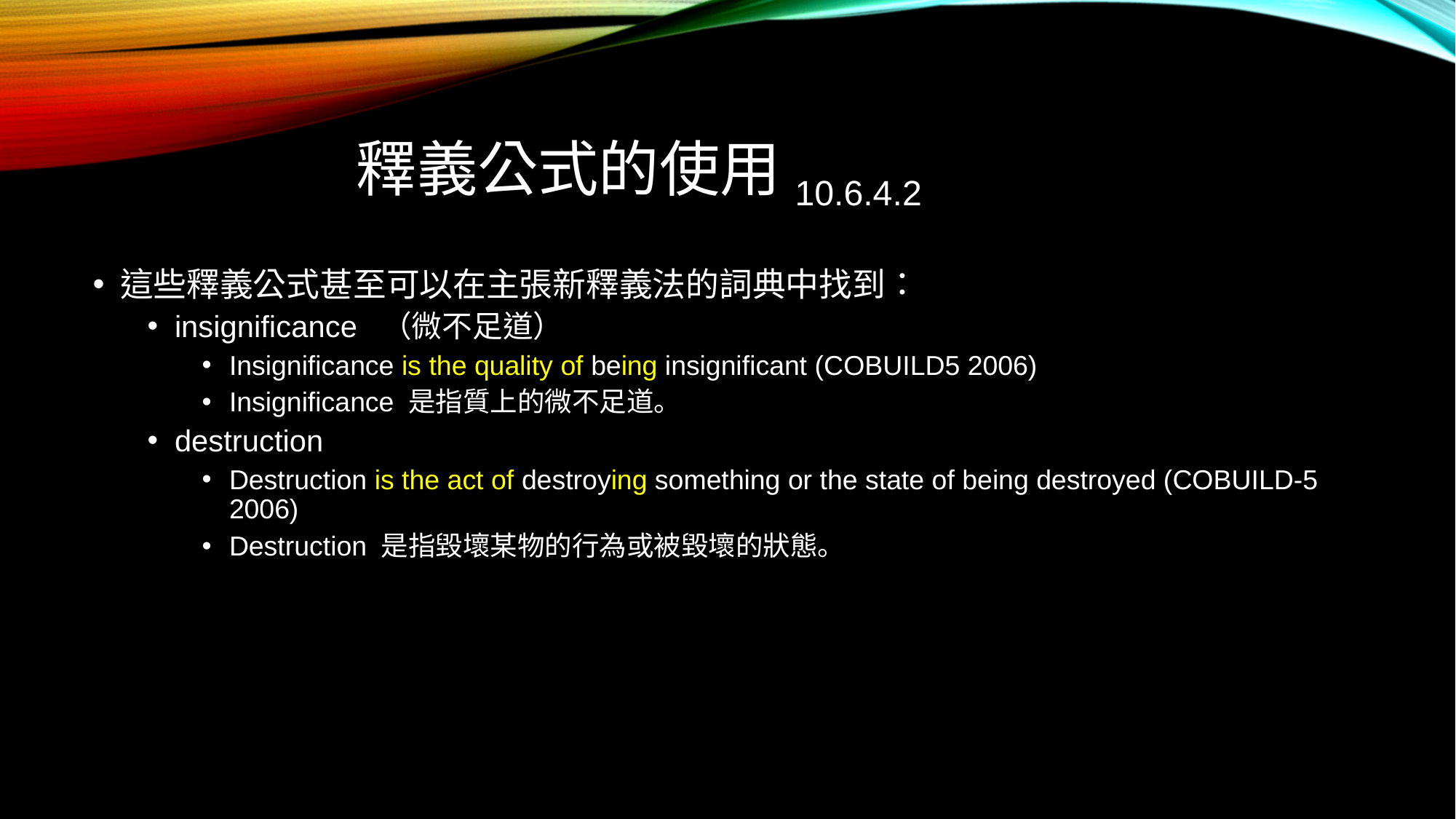

# 釋義公式的使用10.6.4.2
這些釋義公式甚至可以在主張新釋義法的詞典中找到：
insigniﬁcance  （微不足道）
Insigniﬁcance is the quality of being insigniﬁcant (COBUILD5 2006)
Insigniﬁcance 是指質上的微不足道。
destruction
Destruction is the act of destroying something or the state of being destroyed (COBUILD-5 2006)
Destruction 是指毀壞某物的行為或被毀壞的狀態。